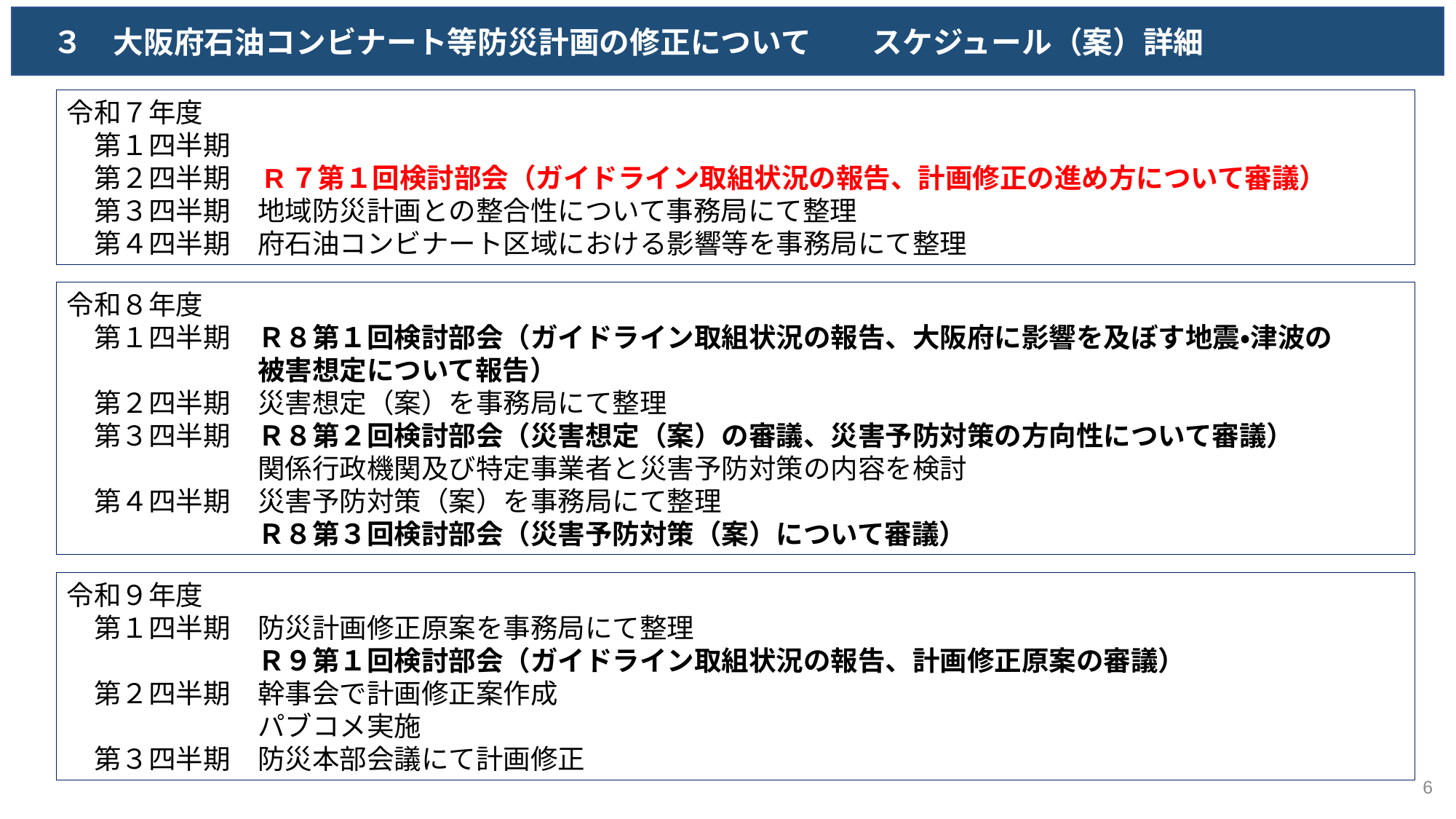

３　大阪府石油コンビナート等防災計画の修正について　　スケジュール（案）詳細
令和７年度
　第１四半期
　第２四半期　R７第１回検討部会（ガイドライン取組状況の報告、計画修正の進め方について審議）
　第３四半期　地域防災計画との整合性について事務局にて整理
　第４四半期　府石油コンビナート区域における影響等を事務局にて整理
令和８年度
　第１四半期　Ｒ８第１回検討部会（ガイドライン取組状況の報告、大阪府に影響を及ぼす地震・津波の
　　　　　　　被害想定について報告）
　第２四半期　災害想定（案）を事務局にて整理
　第３四半期　Ｒ８第２回検討部会（災害想定（案）の審議、災害予防対策の方向性について審議）
　　　　　　　関係行政機関及び特定事業者と災害予防対策の内容を検討
　第４四半期　災害予防対策（案）を事務局にて整理
　　　　　　　Ｒ８第３回検討部会（災害予防対策（案）について審議）
令和９年度
　第１四半期　防災計画修正原案を事務局にて整理
　　　　　　　Ｒ９第１回検討部会（ガイドライン取組状況の報告、計画修正原案の審議）
　第２四半期　幹事会で計画修正案作成
　　　　　　　パブコメ実施
　第３四半期　防災本部会議にて計画修正
6